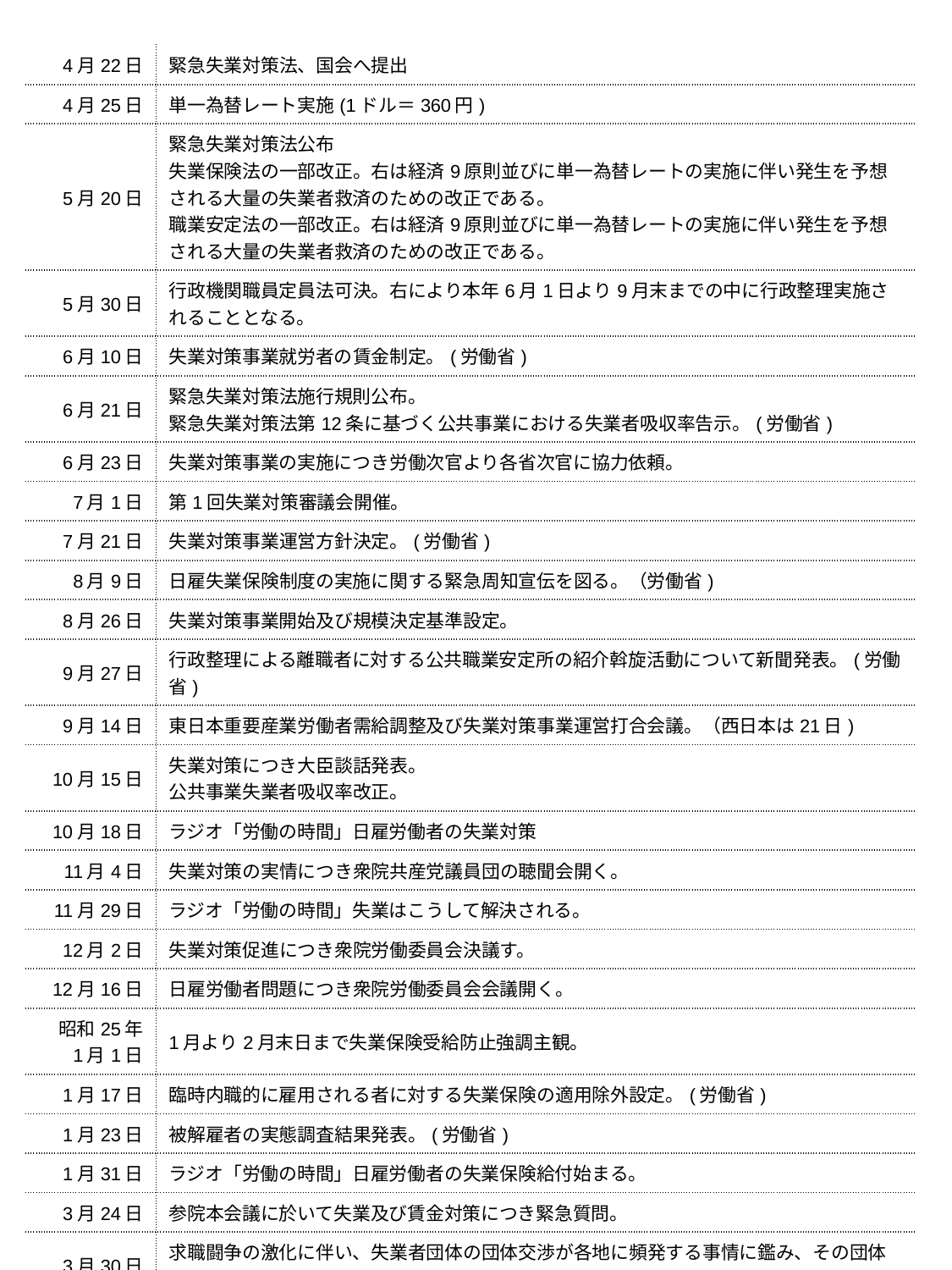

| 4月22日 | 緊急失業対策法、国会へ提出 |
| --- | --- |
| 4月25日 | 単一為替レート実施(1ドル＝360円) |
| 5月20日 | 緊急失業対策法公布 失業保険法の一部改正。右は経済9原則並びに単一為替レートの実施に伴い発生を予想される大量の失業者救済のための改正である。 職業安定法の一部改正。右は経済9原則並びに単一為替レートの実施に伴い発生を予想される大量の失業者救済のための改正である。 |
| 5月30日 | 行政機関職員定員法可決。右により本年6月1日より9月末までの中に行政整理実施されることとなる。 |
| 6月10日 | 失業対策事業就労者の賃金制定。(労働省) |
| 6月21日 | 緊急失業対策法施行規則公布。 緊急失業対策法第12条に基づく公共事業における失業者吸収率告示。(労働省) |
| 6月23日 | 失業対策事業の実施につき労働次官より各省次官に協力依頼。 |
| 7月1日 | 第1回失業対策審議会開催。 |
| 7月21日 | 失業対策事業運営方針決定。(労働省) |
| 8月9日 | 日雇失業保険制度の実施に関する緊急周知宣伝を図る。（労働省) |
| 8月26日 | 失業対策事業開始及び規模決定基準設定。 |
| 9月27日 | 行政整理による離職者に対する公共職業安定所の紹介斡旋活動について新聞発表。(労働省) |
| 9月14日 | 東日本重要産業労働者需給調整及び失業対策事業運営打合会議。（西日本は21日) |
| 10月15日 | 失業対策につき大臣談話発表。 公共事業失業者吸収率改正。 |
| 10月18日 | ラジオ「労働の時間」日雇労働者の失業対策 |
| 11月4日 | 失業対策の実情につき衆院共産党議員団の聴聞会開く。 |
| 11月29日 | ラジオ「労働の時間」失業はこうして解決される。 |
| 12月2日 | 失業対策促進につき衆院労働委員会決議す。 |
| 12月16日 | 日雇労働者問題につき衆院労働委員会会議開く。 |
| 昭和25年 1月1日 | 1月より2月末日まで失業保険受給防止強調主観。 |
| 1月17日 | 臨時内職的に雇用される者に対する失業保険の適用除外設定。(労働省) |
| 1月23日 | 被解雇者の実態調査結果発表。(労働省) |
| 1月31日 | ラジオ「労働の時間」日雇労働者の失業保険給付始まる。 |
| 3月24日 | 参院本会議に於いて失業及び賃金対策につき緊急質問。 |
| 3月30日 | 求職闘争の激化に伴い、失業者団体の団体交渉が各地に頻発する事情に鑑み、その団体交渉権労働協約締結権の当事者能力を持たぬ旨を労働省より各都道府県に通牒。 |
| 4月7日 | 失業対策事業の強化刷新を図る。 |
| 4月10日 | 参院労働委員会において職よこせデモの実態調査。 10日より30日まで官公署関係失業保険完全適用強調週間。 |